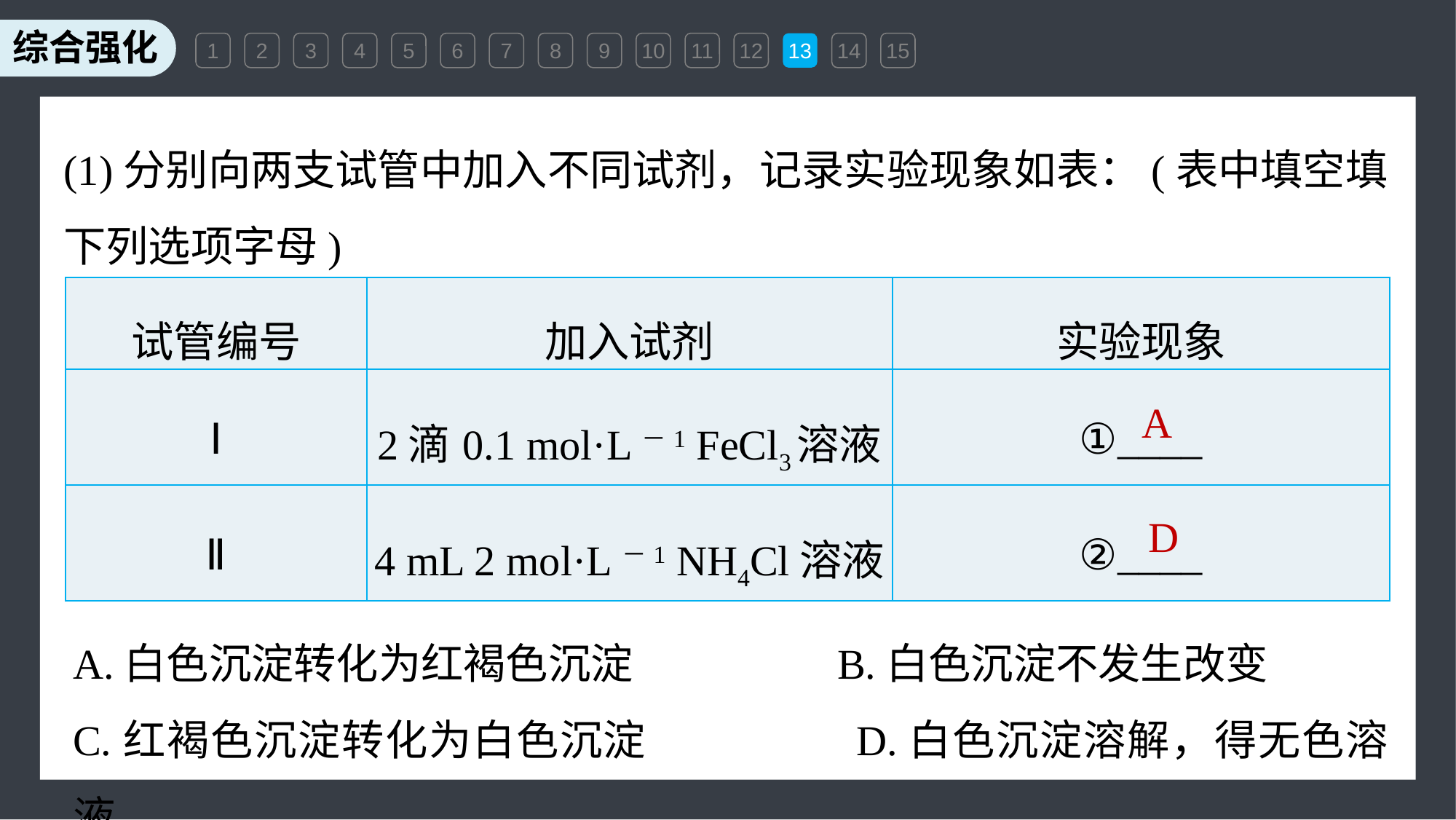

1
2
3
4
5
6
7
8
9
10
11
12
13
14
15
(1)分别向两支试管中加入不同试剂，记录实验现象如表：(表中填空填下列选项字母)
| 试管编号 | 加入试剂 | 实验现象 |
| --- | --- | --- |
| Ⅰ | 2滴0.1 mol·L－1 FeCl3溶液 | ①\_\_\_\_ |
| Ⅱ | 4 mL 2 mol·L－1 NH4Cl溶液 | ②\_\_\_\_ |
A
D
A.白色沉淀转化为红褐色沉淀		B.白色沉淀不发生改变
C.红褐色沉淀转化为白色沉淀		D.白色沉淀溶解，得无色溶液